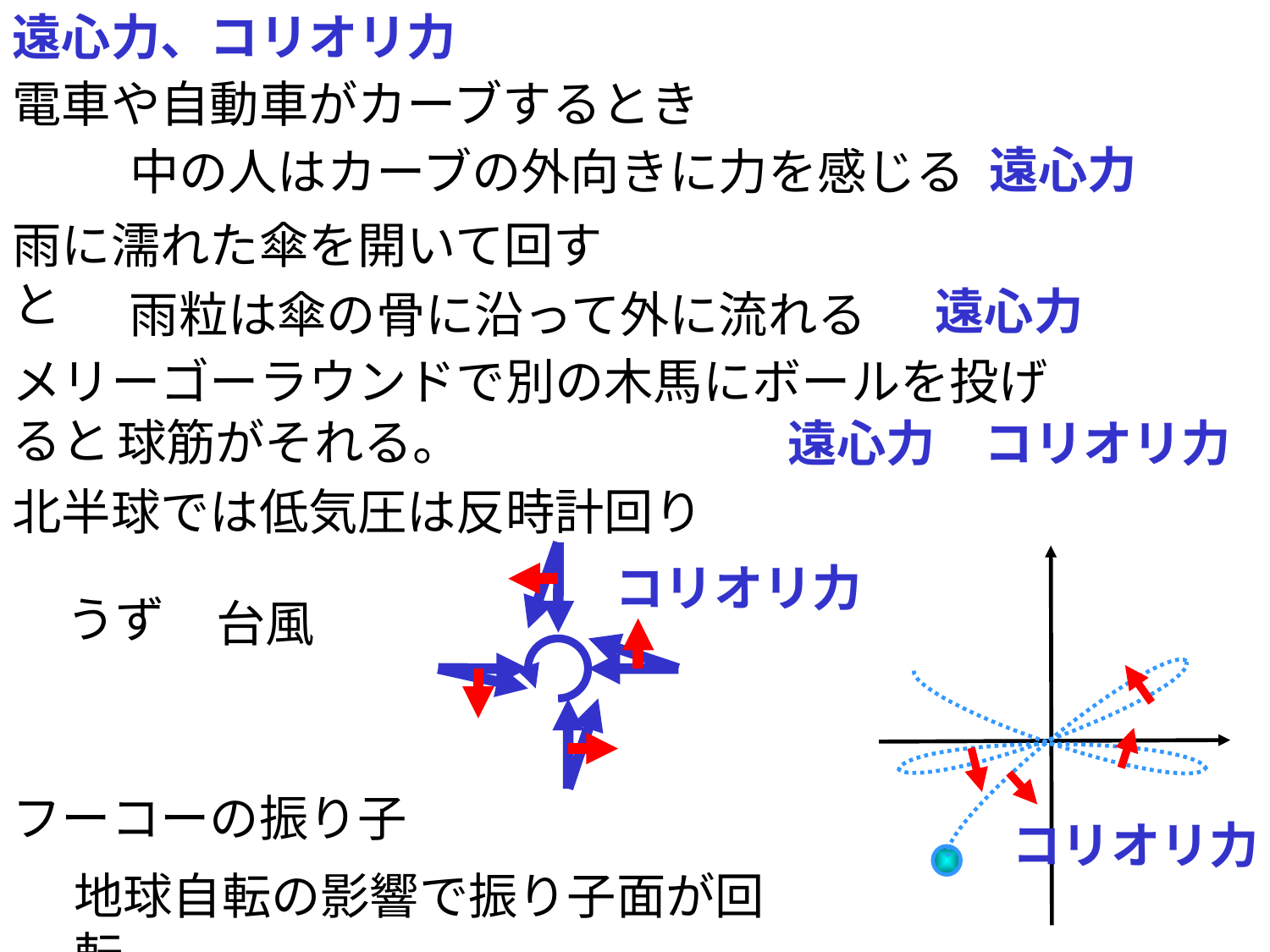

遠心力、コリオリ力
電車や自動車がカーブするとき
遠心力
中の人はカーブの外向きに力を感じる
雨に濡れた傘を開いて回すと
遠心力
雨粒は傘の骨に沿って外に流れる
メリーゴーラウンドで別の木馬にボールを投げると
球筋がそれる。
遠心力　コリオリ力
北半球では低気圧は反時計回り

コリオリ力

うず
台風

フーコーの振り子
コリオリ力
地球自転の影響で振り子面が回転